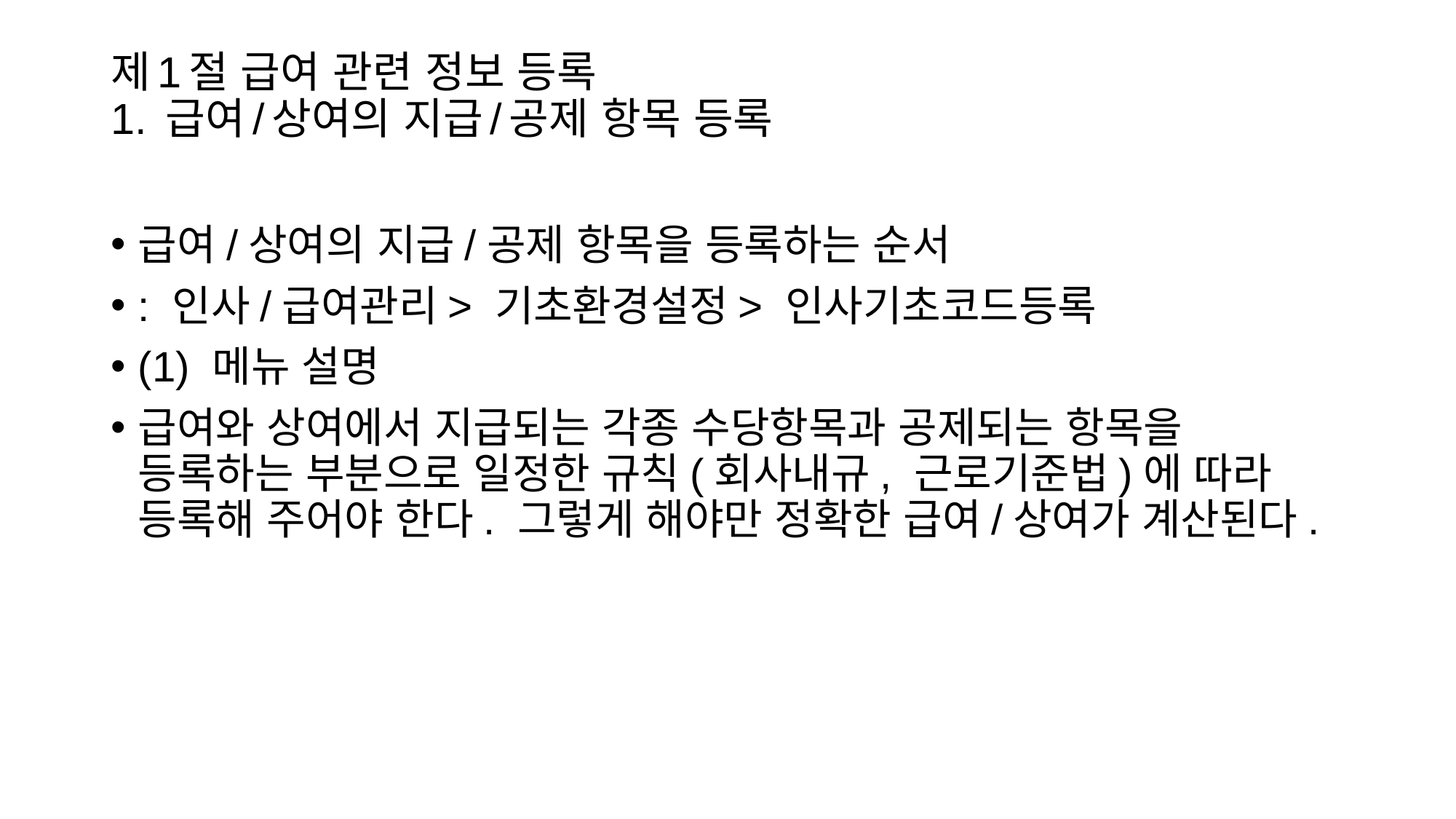

# 제1절 급여 관련 정보 등록 1. 급여/상여의 지급/공제 항목 등록
급여/상여의 지급/공제 항목을 등록하는 순서
: 인사/급여관리> 기초환경설정> 인사기초코드등록
(1) 메뉴 설명
급여와 상여에서 지급되는 각종 수당항목과 공제되는 항목을 등록하는 부분으로 일정한 규칙(회사내규, 근로기준법)에 따라 등록해 주어야 한다. 그렇게 해야만 정확한 급여/상여가 계산된다.